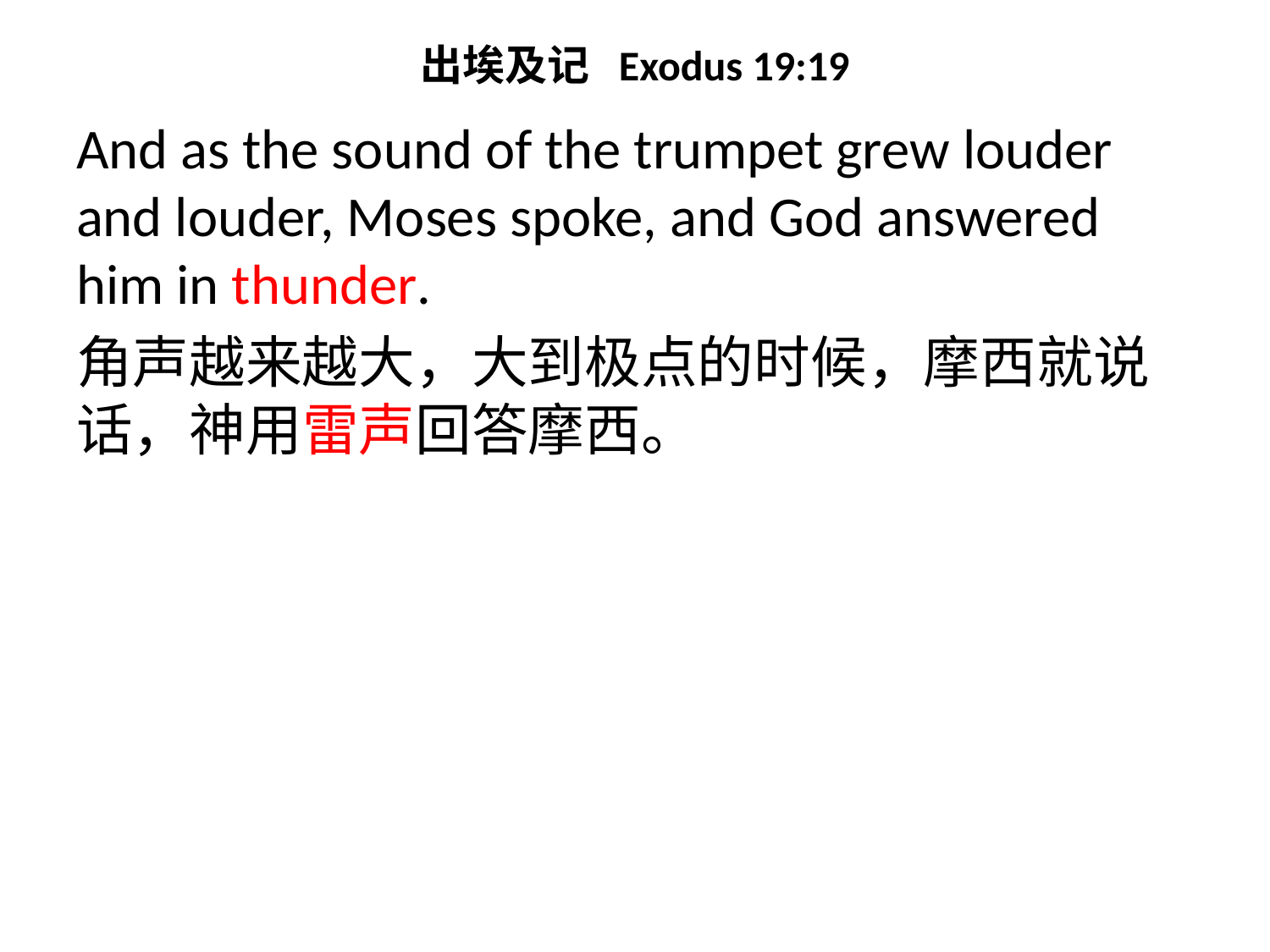

# 出埃及记  Exodus 19:19
And as the sound of the trumpet grew louder and louder, Moses spoke, and God answered him in thunder.
角声越来越大，大到极点的时候，摩西就说话，神用雷声回答摩西。